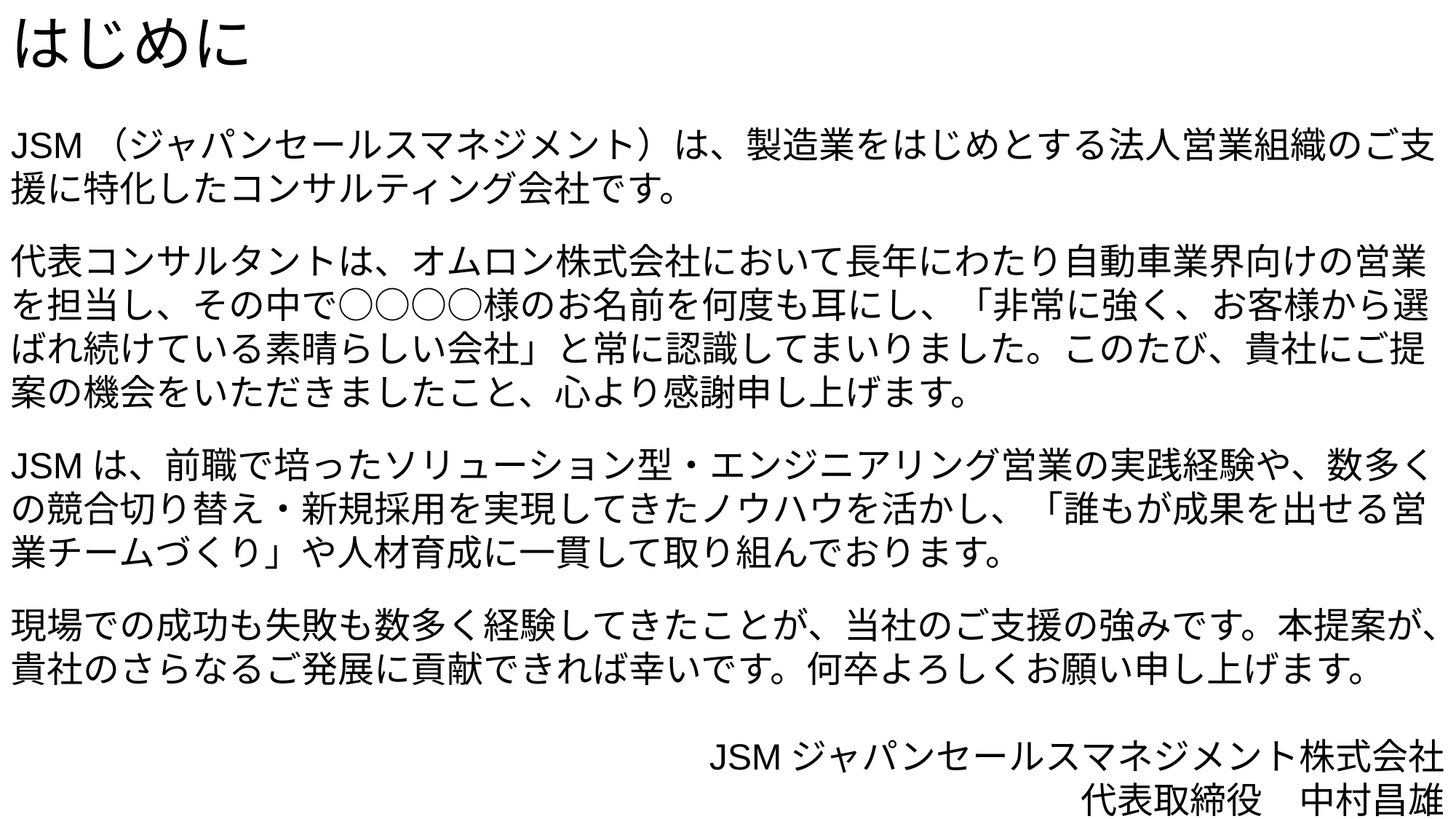

はじめに

JSM（ジャパンセールスマネジメント）は、製造業をはじめとする法人営業組織のご支援に特化したコンサルティング会社です。

代表コンサルタントは、オムロン株式会社において長年にわたり自動車業界向けの営業を担当し、その中で○○○○様のお名前を何度も耳にし、「非常に強く、お客様から選ばれ続けている素晴らしい会社」と常に認識してまいりました。このたび、貴社にご提案の機会をいただきましたこと、心より感謝申し上げます。

JSMは、前職で培ったソリューション型・エンジニアリング営業の実践経験や、数多くの競合切り替え・新規採用を実現してきたノウハウを活かし、「誰もが成果を出せる営業チームづくり」や人材育成に一貫して取り組んでおります。

現場での成功も失敗も数多く経験してきたことが、当社のご支援の強みです。本提案が、貴社のさらなるご発展に貢献できれば幸いです。何卒よろしくお願い申し上げます。

JSMジャパンセールスマネジメント株式会社
代表取締役　中村昌雄